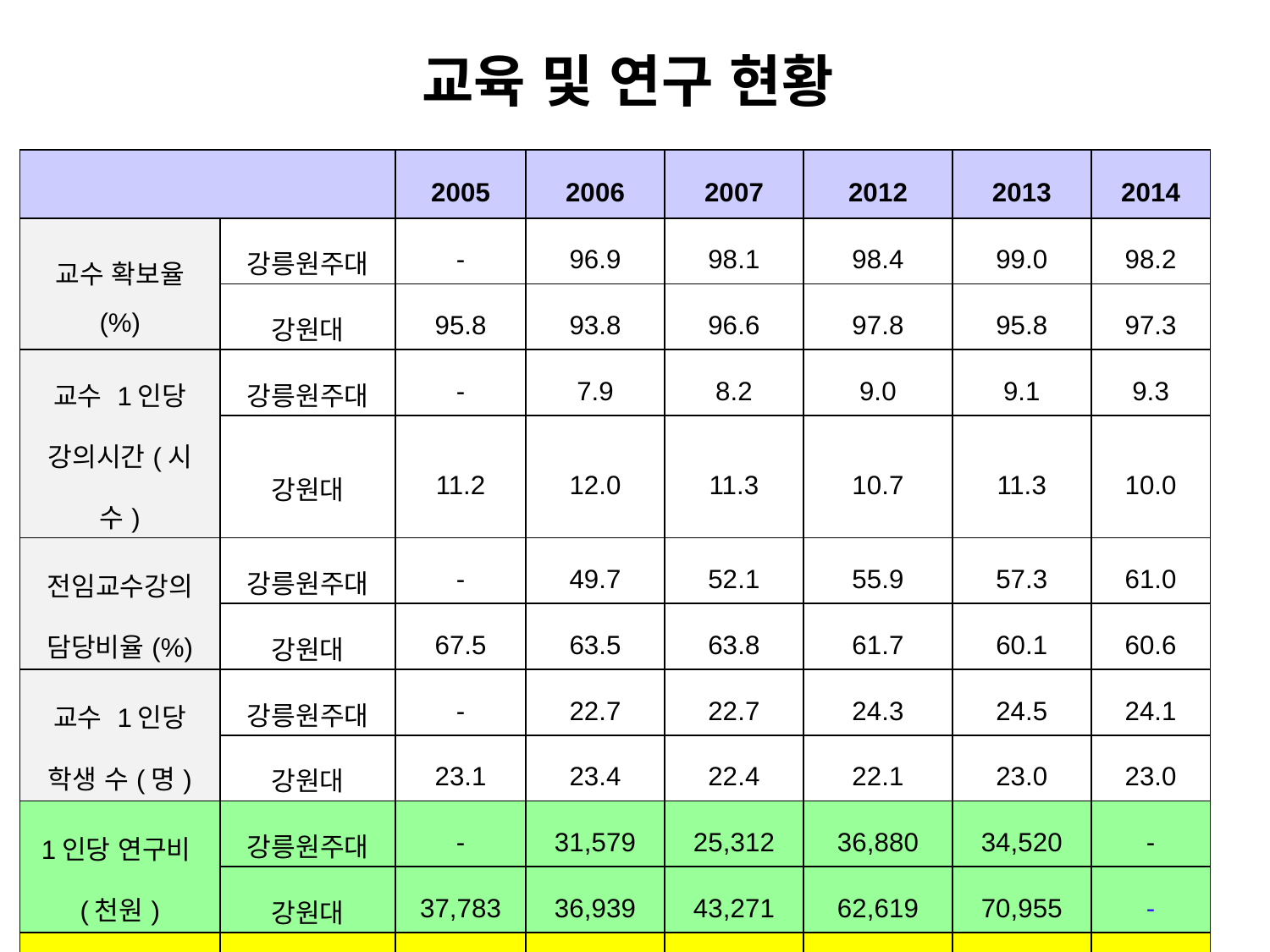

교육 및 연구 현황
|  |  |  |  |  |  |  |  |
| --- | --- | --- | --- | --- | --- | --- | --- |
|  |  | 2005 | 2006 | 2007 | 2012 | 2013 | 2014 |
| 교수 확보율 (%) | 강릉원주대 | - | 96.9 | 98.1 | 98.4 | 99.0 | 98.2 |
|  | 강원대 | 95.8 | 93.8 | 96.6 | 97.8 | 95.8 | 97.3 |
| 교수 1인당 강의시간(시수) | 강릉원주대 | - | 7.9 | 8.2 | 9.0 | 9.1 | 9.3 |
|  | 강원대 | 11.2 | 12.0 | 11.3 | 10.7 | 11.3 | 10.0 |
| 전임교수강의 담당비율(%) | 강릉원주대 | - | 49.7 | 52.1 | 55.9 | 57.3 | 61.0 |
|  | 강원대 | 67.5 | 63.5 | 63.8 | 61.7 | 60.1 | 60.6 |
| 교수 1인당 학생 수(명) | 강릉원주대 | - | 22.7 | 22.7 | 24.3 | 24.5 | 24.1 |
|  | 강원대 | 23.1 | 23.4 | 22.4 | 22.1 | 23.0 | 23.0 |
| 1인당 연구비(천원) | 강릉원주대 | - | 31,579 | 25,312 | 36,880 | 34,520 | - |
|  | 강원대 | 37,783 | 36,939 | 43,271 | 62,619 | 70,955 | - |
| 1인당 논문수 | 강릉원주대 | - | 1.9 | 1.3 | 2.3 | 2.5 | - |
|  | 강원대 | 2.5 | 2.5 | 2.7 | 2.1 | 2.1 | - |
|  |  |  |  |  |  |  |  |